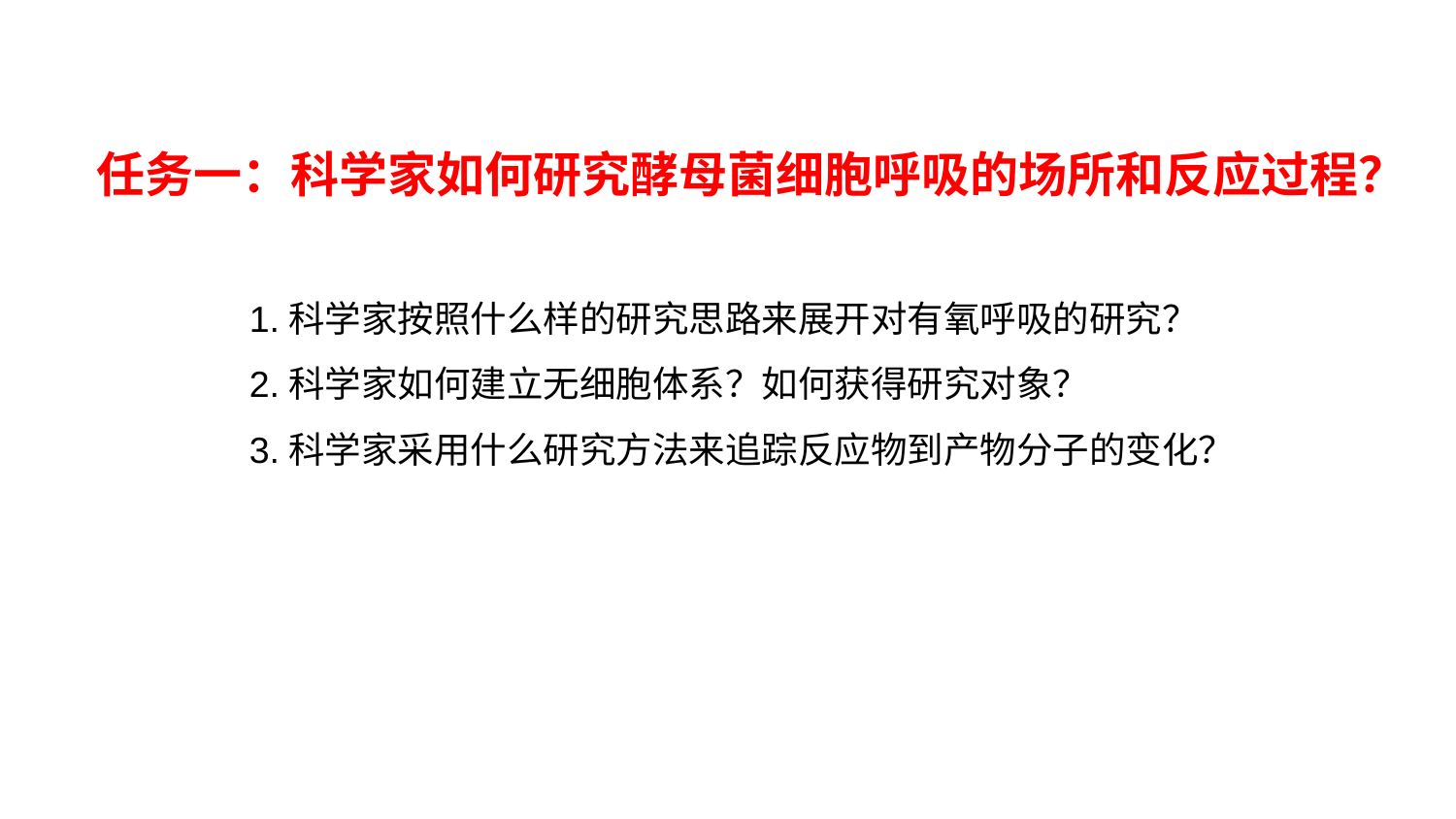

任务一：科学家如何研究酵母菌细胞呼吸的场所和反应过程？
1.科学家按照什么样的研究思路来展开对有氧呼吸的研究？
2.科学家如何建立无细胞体系？如何获得研究对象？
3.科学家采用什么研究方法来追踪反应物到产物分子的变化？